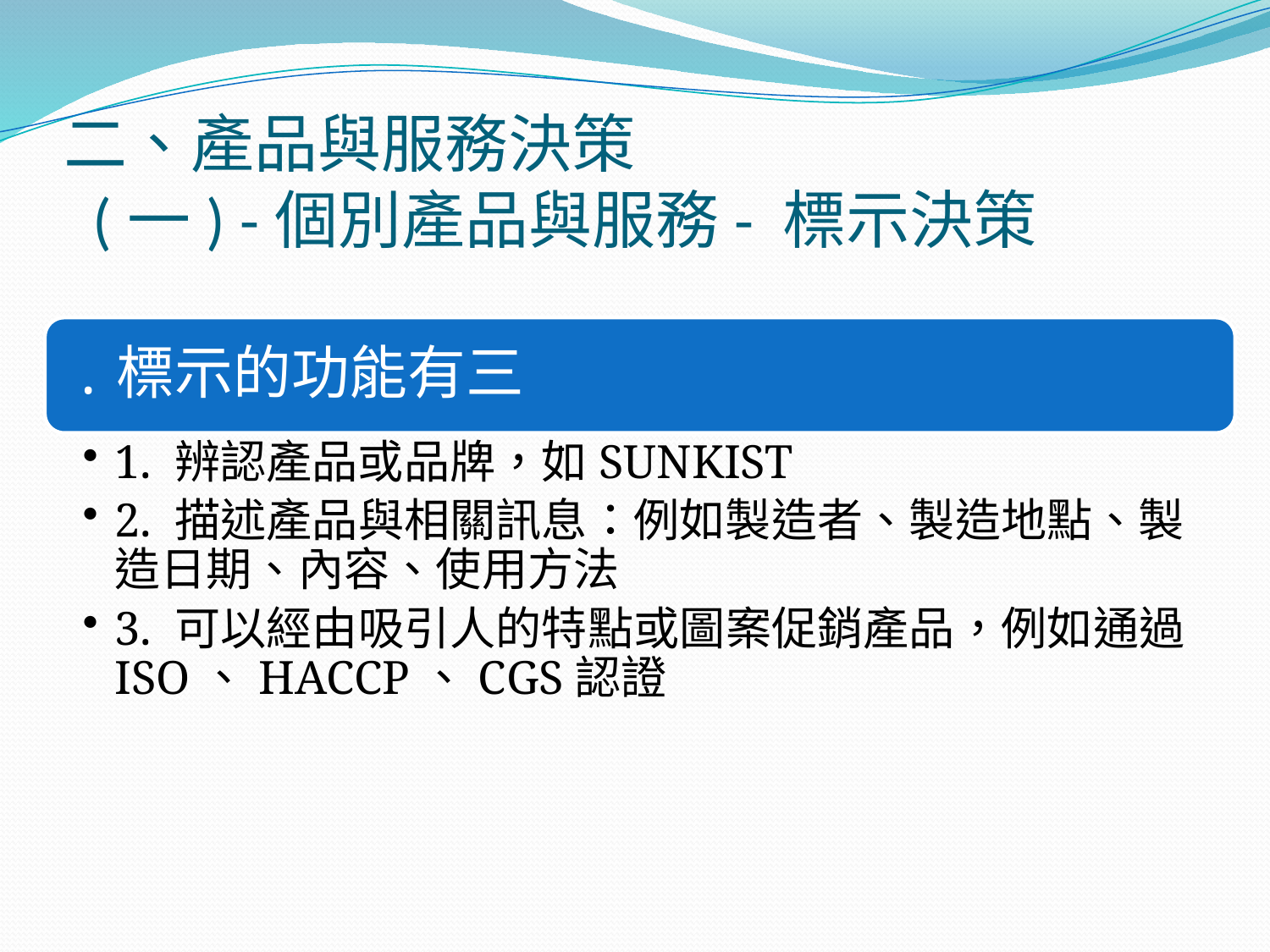

# 二、產品與服務決策 (一) -個別產品與服務- 標示決策
․標示的功能有三
1. 辨認產品或品牌，如SUNKIST
2. 描述產品與相關訊息：例如製造者、製造地點、製造日期、內容、使用方法
3. 可以經由吸引人的特點或圖案促銷產品，例如通過ISO、HACCP、CGS認證